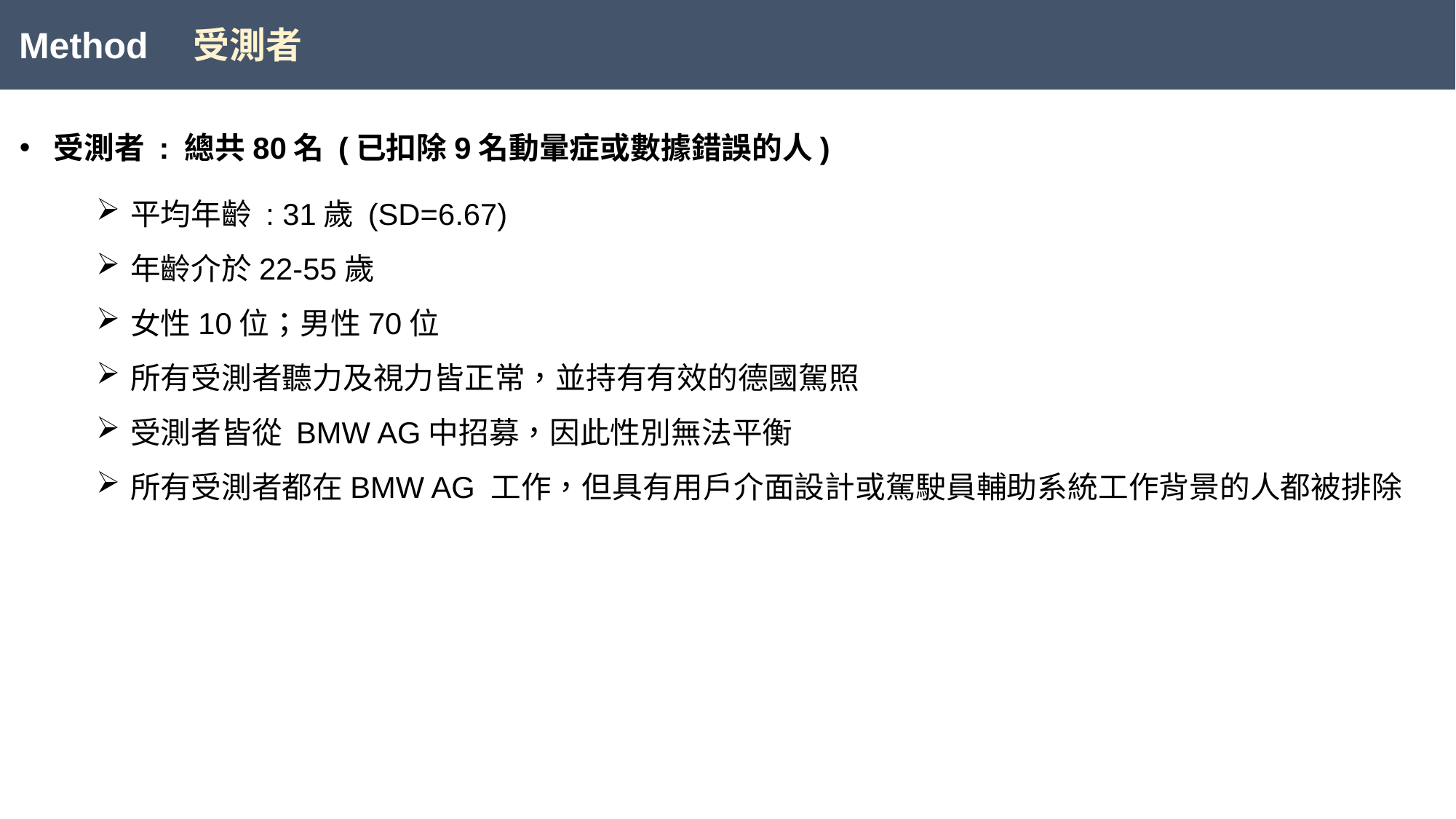

受測者
Method
受測者 : 總共80名 (已扣除9名動暈症或數據錯誤的人)
平均年齡 : 31歲 (SD=6.67)
年齡介於22-55歲
女性10位；男性70位
所有受測者聽力及視力皆正常，並持有有效的德國駕照
受測者皆從 BMW AG中招募，因此性別無法平衡
所有受測者都在BMW AG 工作，但具有用戶介面設計或駕駛員輔助系統工作背景的人都被排除